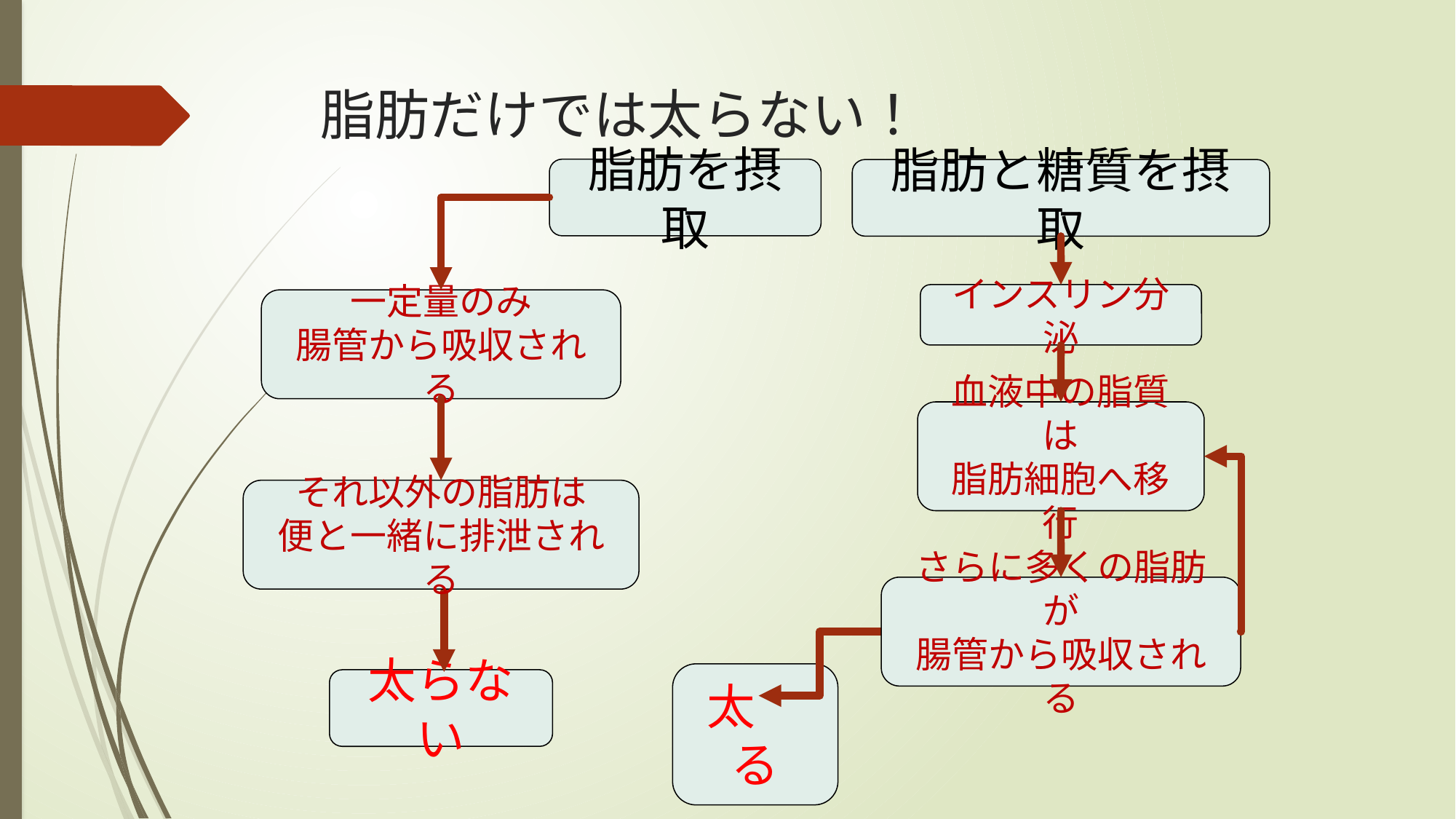

# 脂肪だけでは太らない！
脂肪を摂取
脂肪と糖質を摂取
一定量のみ
腸管から吸収される
インスリン分泌
血液中の脂質は
脂肪細胞へ移行
それ以外の脂肪は
便と一緒に排泄される
さらに多くの脂肪が
腸管から吸収される
太らない
太　る